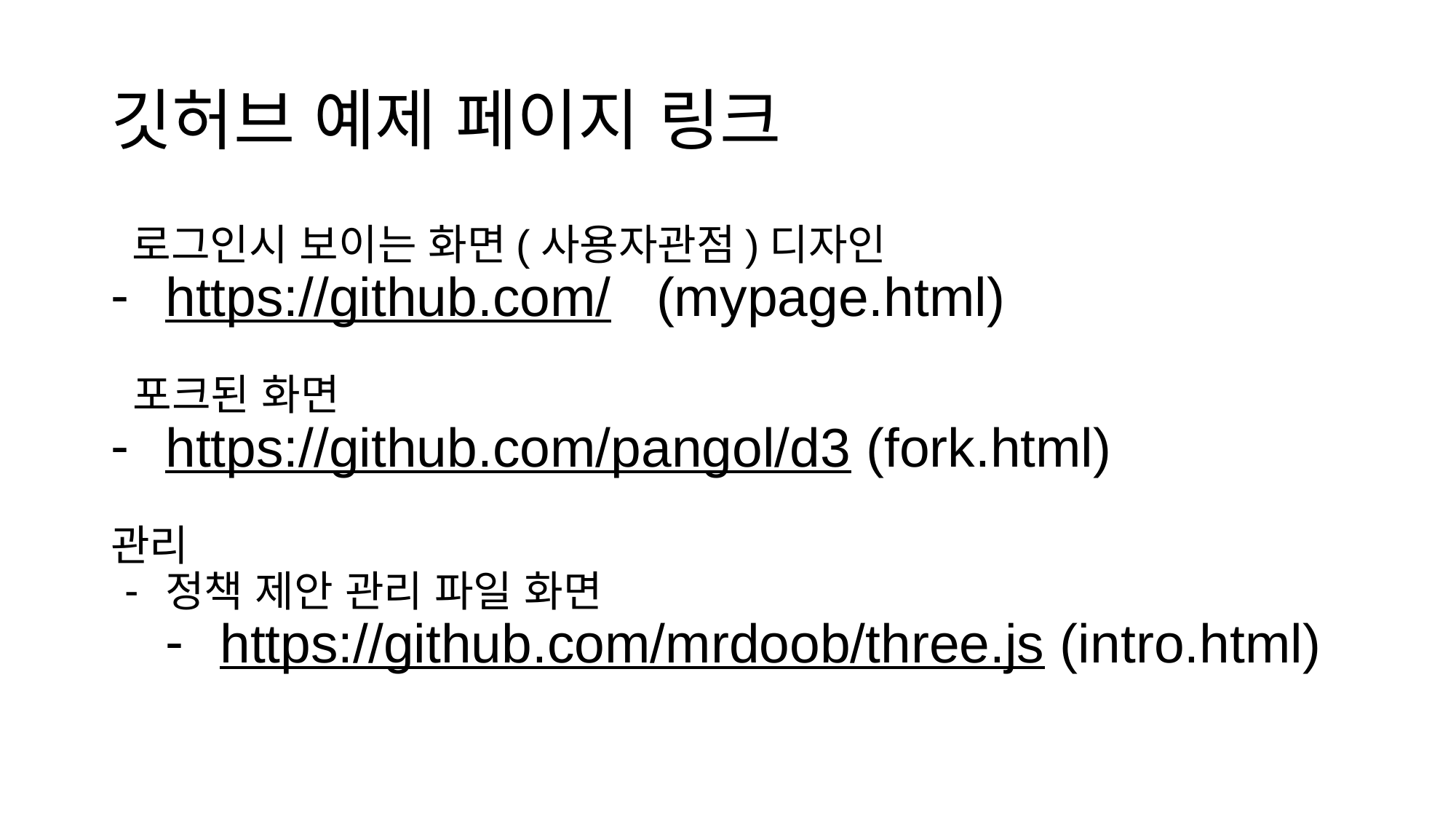

# 깃허브 예제 페이지 링크
로그인시 보이는 화면(사용자관점)디자인
https://github.com/   (mypage.html)

 포크된 화면
https://github.com/pangol/d3 (fork.html)

관리
정책 제안 관리 파일 화면
https://github.com/mrdoob/three.js (intro.html)